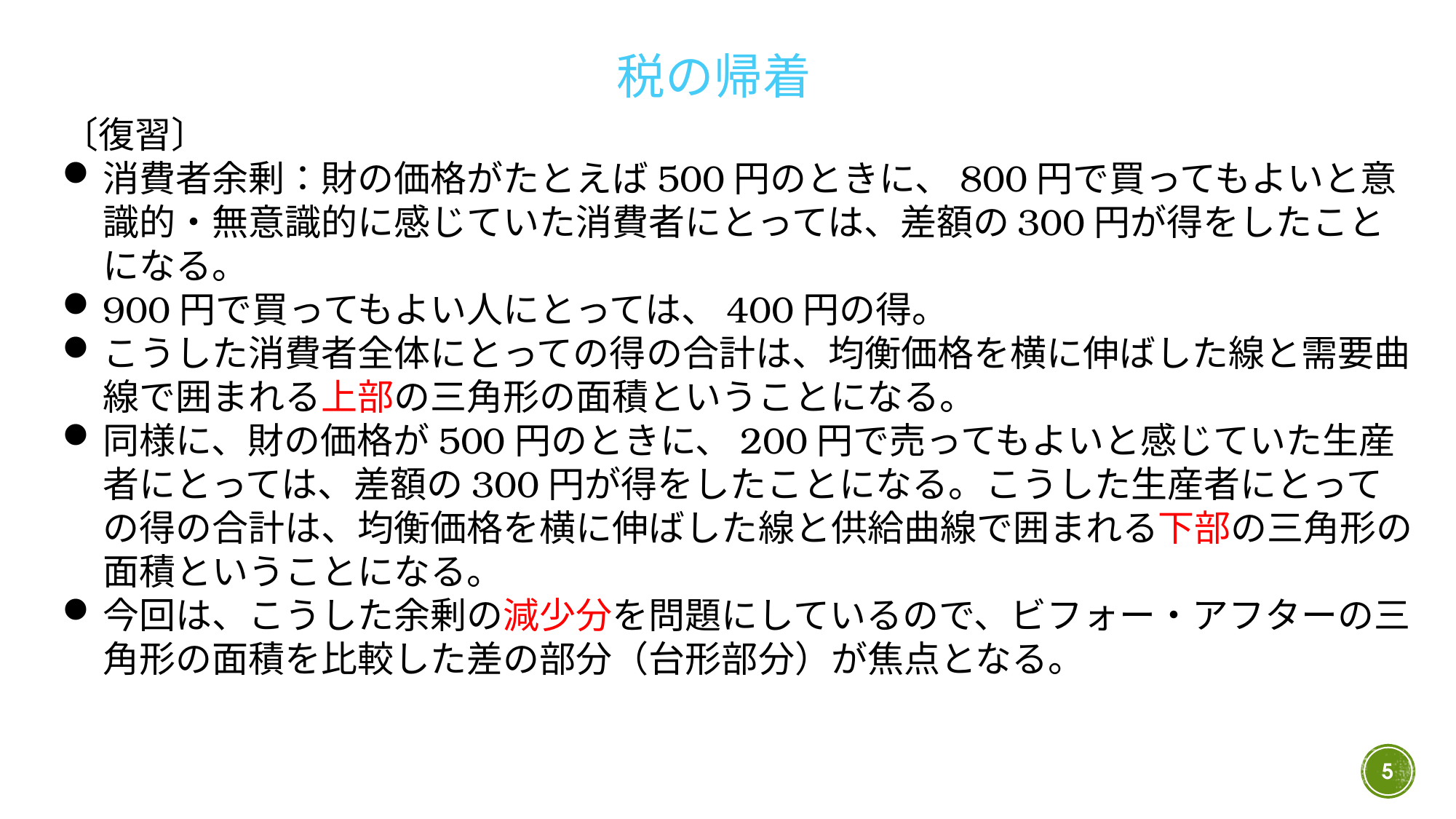

税の帰着
〔復習〕
消費者余剰：財の価格がたとえば500円のときに、800円で買ってもよいと意識的・無意識的に感じていた消費者にとっては、差額の300円が得をしたことになる。
900円で買ってもよい人にとっては、400円の得。
こうした消費者全体にとっての得の合計は、均衡価格を横に伸ばした線と需要曲線で囲まれる上部の三角形の面積ということになる。
同様に、財の価格が500円のときに、200円で売ってもよいと感じていた生産者にとっては、差額の300円が得をしたことになる。こうした生産者にとっての得の合計は、均衡価格を横に伸ばした線と供給曲線で囲まれる下部の三角形の面積ということになる。
今回は、こうした余剰の減少分を問題にしているので、ビフォー・アフターの三角形の面積を比較した差の部分（台形部分）が焦点となる。
5